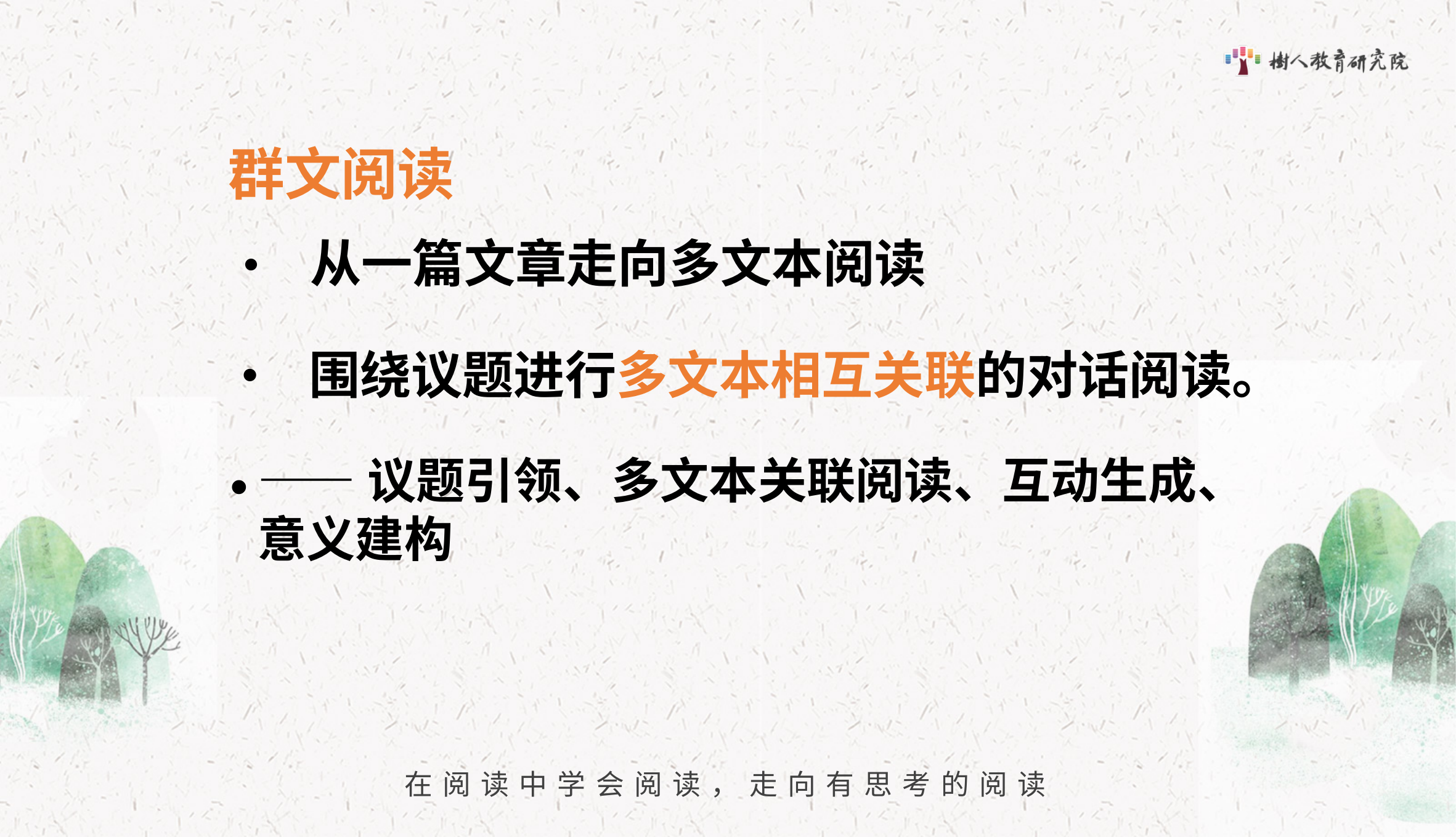

群文阅读
•  从一篇文章走向多文本阅读

•  围绕议题进行多文本相互关联的对话阅读。

——议题引领、多文本关联阅读、互动生成、意义建构
•